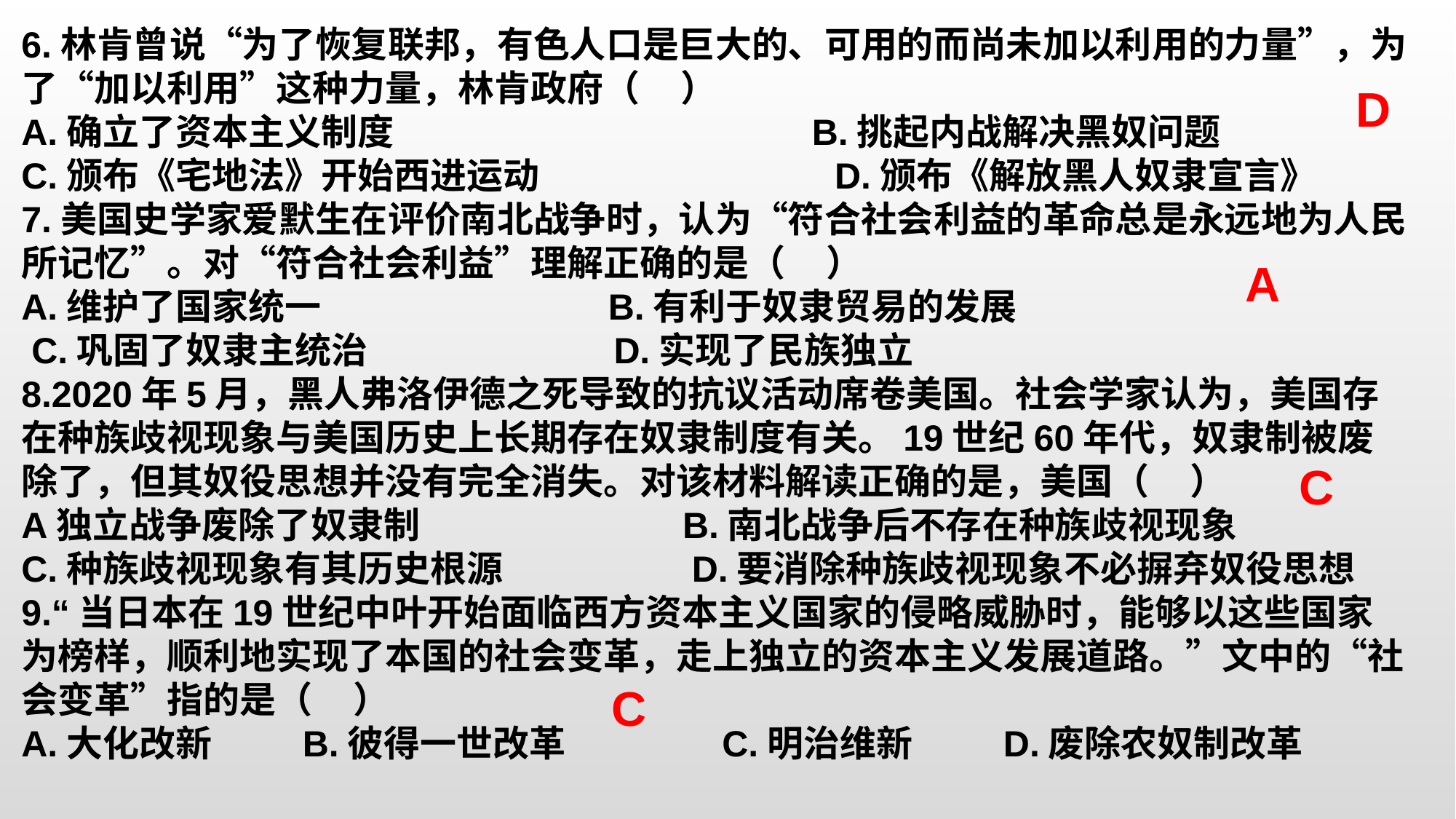

6.林肯曾说“为了恢复联邦，有色人口是巨大的、可用的而尚未加以利用的力量”，为了“加以利用”这种力量，林肯政府（     ）
A.确立了资本主义制度                                                  B.挑起内战解决黑奴问题
C.颁布《宅地法》开始西进运动                                   D.颁布《解放黑人奴隶宣言》
7.美国史学家爱默生在评价南北战争时，认为“符合社会利益的革命总是永远地为人民所记忆”。对“符合社会利益”理解正确的是（     ）
A.维护了国家统一                                  B.有利于奴隶贸易的发展
 C.巩固了奴隶主统治                             D.实现了民族独立
8.2020年5月，黑人弗洛伊德之死导致的抗议活动席卷美国。社会学家认为，美国存在种族歧视现象与美国历史上长期存在奴隶制度有关。19世纪60年代，奴隶制被废除了，但其奴役思想并没有完全消失。对该材料解读正确的是，美国（     ）
A独立战争废除了奴隶制                               B.南北战争后不存在种族歧视现象
C.种族歧视现象有其历史根源                      D.要消除种族歧视现象不必摒弃奴役思想
9.“当日本在19世纪中叶开始面临西方资本主义国家的侵略威胁时，能够以这些国家为榜样，顺利地实现了本国的社会变革，走上独立的资本主义发展道路。”文中的“社会变革”指的是（     ）
A.大化改新          B.彼得一世改革                  C.明治维新          D.废除农奴制改革
D
A
C
C